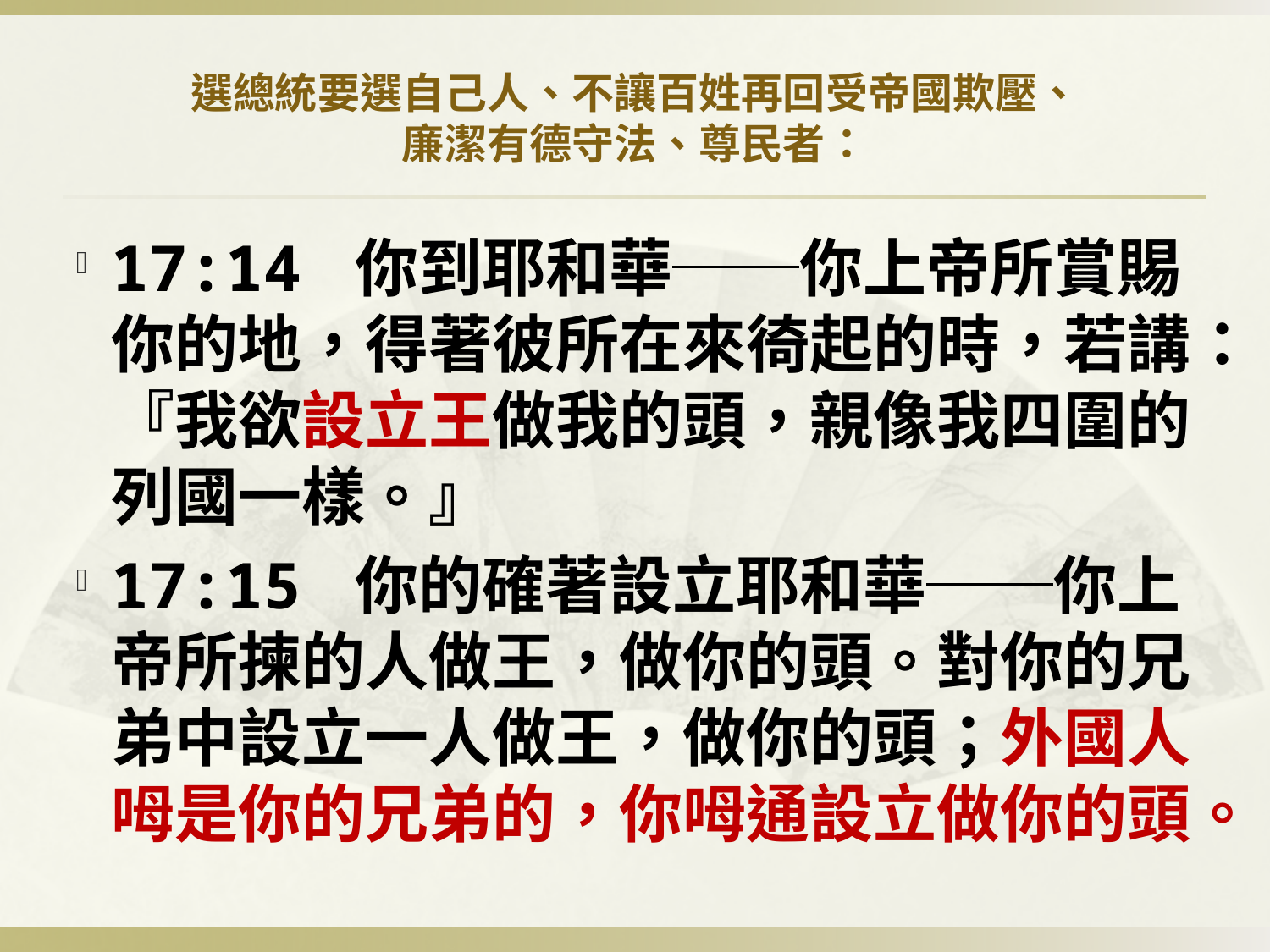

# 選總統要選自己人、不讓百姓再回受帝國欺壓、 廉潔有德守法、尊民者：
17:14 你到耶和華──你上帝所賞賜你的地，得著彼所在來徛起的時，若講：『我欲設立王做我的頭，親像我四圍的列國一樣。』
17:15 你的確著設立耶和華──你上帝所揀的人做王，做你的頭。對你的兄弟中設立一人做王，做你的頭；外國人呣是你的兄弟的，你呣通設立做你的頭。